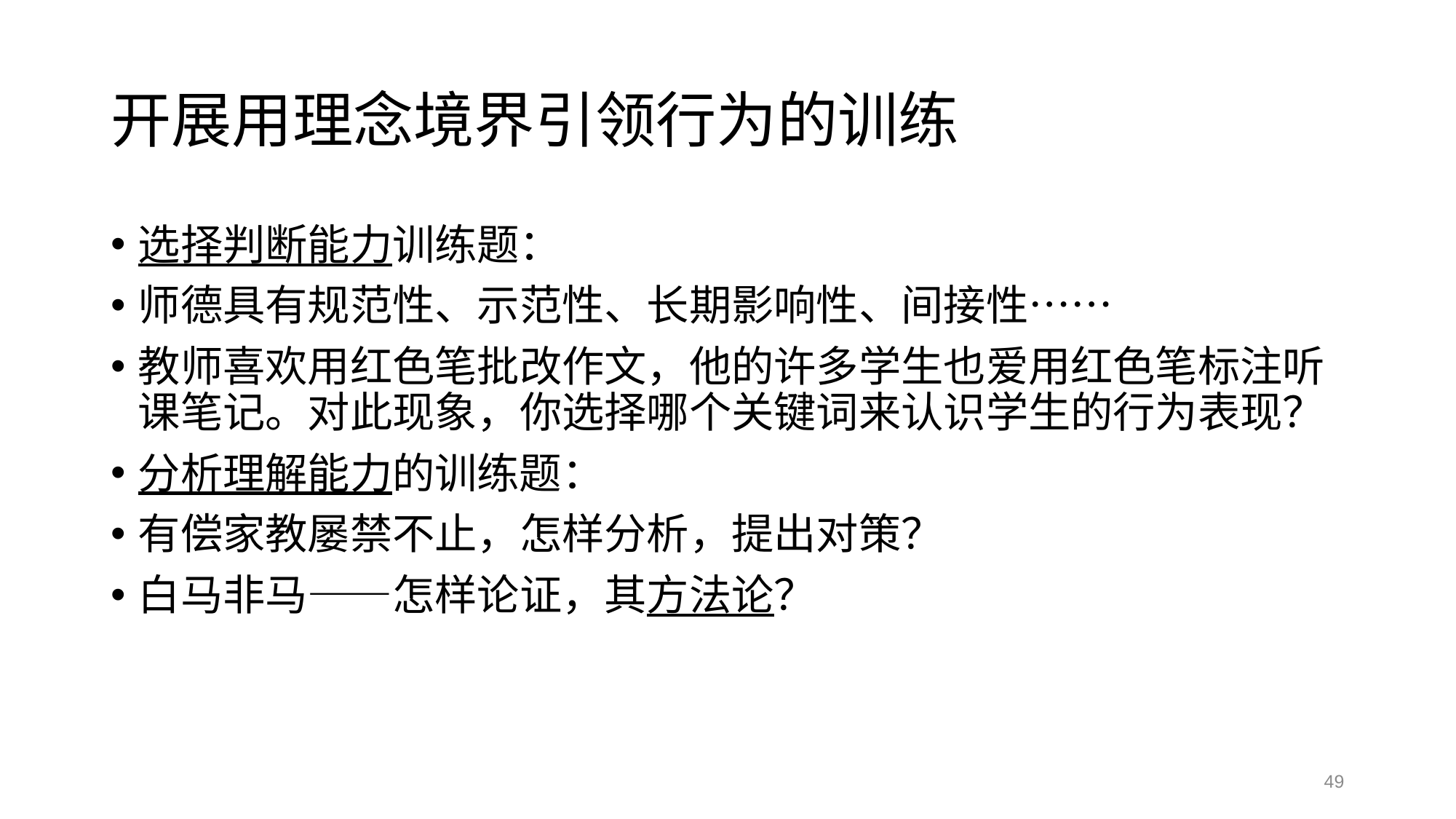

# 开展用理念境界引领行为的训练
选择判断能力训练题：
师德具有规范性、示范性、长期影响性、间接性……
教师喜欢用红色笔批改作文，他的许多学生也爱用红色笔标注听课笔记。对此现象，你选择哪个关键词来认识学生的行为表现？
分析理解能力的训练题：
有偿家教屡禁不止，怎样分析，提出对策？
白马非马——怎样论证，其方法论？

49